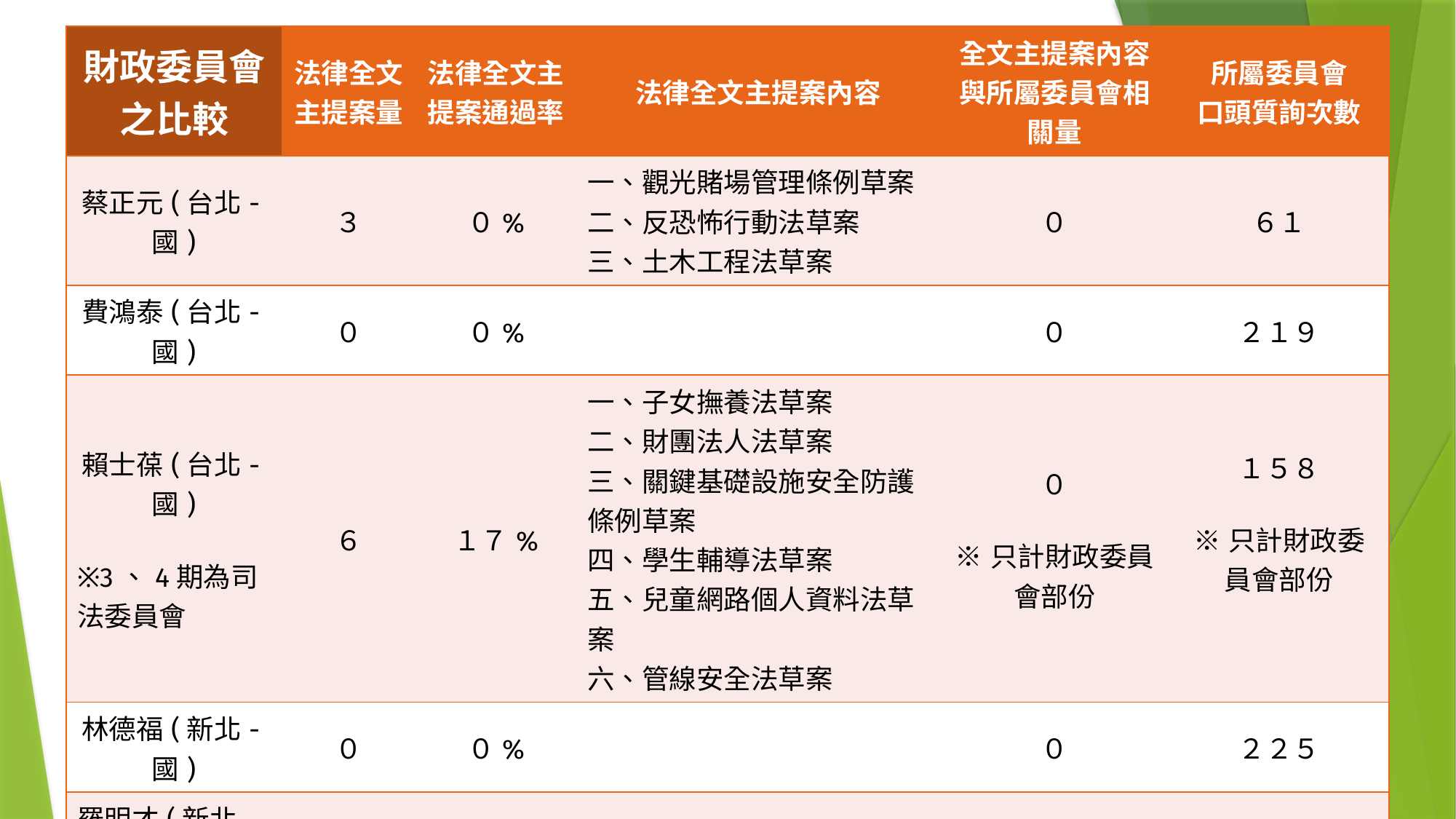

| 財政委員會 之比較 | 法律全文主提案量 | 法律全文主提案通過率 | 法律全文主提案內容 | 全文主提案內容與所屬委員會相關量 | 所屬委員會 口頭質詢次數 |
| --- | --- | --- | --- | --- | --- |
| 蔡正元(台北-國) | ３ | ０% | 一、觀光賭場管理條例草案 二、反恐怖行動法草案 三、土木工程法草案 | ０ | ６１ |
| 費鴻泰(台北-國) | ０ | ０% |  | ０ | ２１９ |
| 賴士葆(台北-國) ※3、4期為司法委員會 | ６ | １７% | 一、子女撫養法草案 二、財團法人法草案 三、關鍵基礎設施安全防護條例草案 四、學生輔導法草案 五、兒童網路個人資料法草案 六、管線安全法草案 | ０ ※只計財政委員會部份 | １５８ ※只計財政委員會部份 |
| 林德福(新北-國) | ０ | ０% |  | ０ | ２２５ |
| 羅明才(新北-國) | ２ | ０% | 一、廢止期貨交易稅條例 二、廢止工廠法 | １ | １８８ |
| 平均 | ２．２ | ３．４% |  | ０．２５ | １７３．２５ |
|  |  |  |  | ※扣除賴士葆委員 |  |